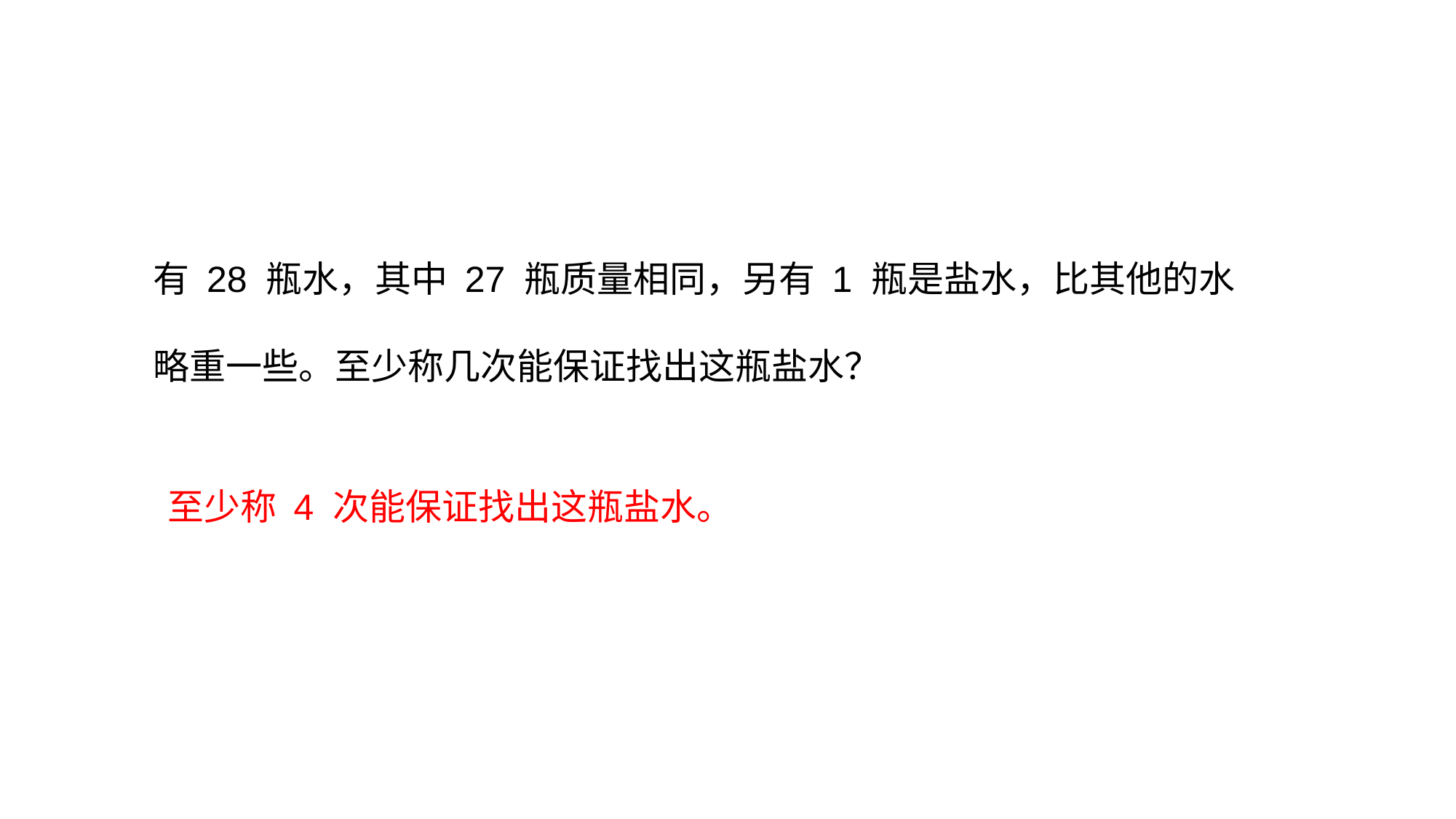

有 28 瓶水，其中 27 瓶质量相同，另有 1 瓶是盐水，比其他的水略重一些。至少称几次能保证找出这瓶盐水？
至少称 4 次能保证找出这瓶盐水。